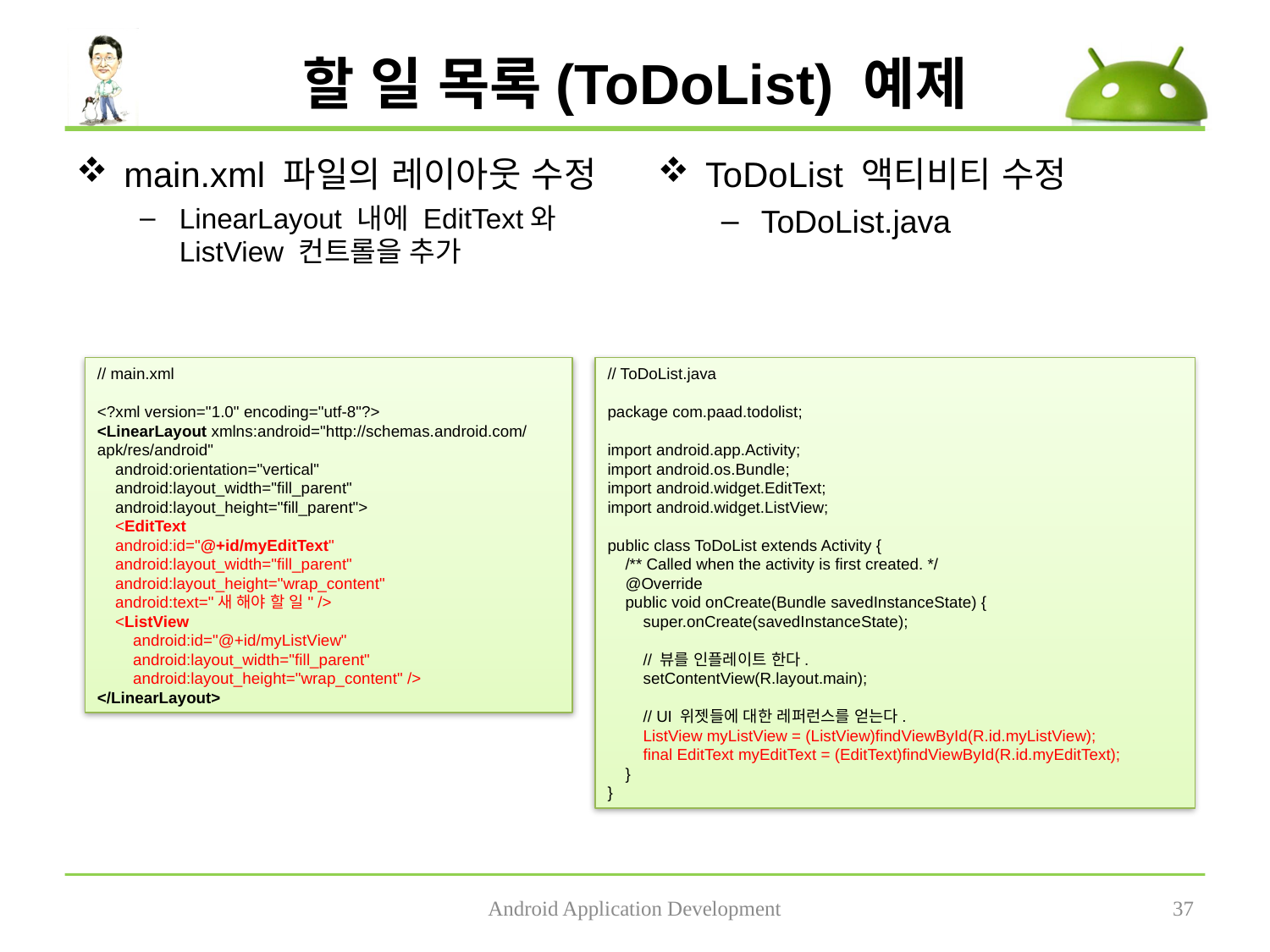

# 할 일 목록(ToDoList) 예제
main.xml 파일의 레이아웃 수정
LinearLayout 내에 EditText와 ListView 컨트롤을 추가
ToDoList 액티비티 수정
ToDoList.java
// main.xml

<?xml version="1.0" encoding="utf-8"?>
<LinearLayout xmlns:android="http://schemas.android.com/apk/res/android"
    android:orientation="vertical"
    android:layout_width="fill_parent"
    android:layout_height="fill_parent">
    <EditText
    android:id="@+id/myEditText"
    android:layout_width="fill_parent"
    android:layout_height="wrap_content"
    android:text="새 해야 할 일" />
    <ListView
        android:id="@+id/myListView"
        android:layout_width="fill_parent"
        android:layout_height="wrap_content" />
</LinearLayout>
// ToDoList.java

package com.paad.todolist;

import android.app.Activity;
import android.os.Bundle;
import android.widget.EditText;
import android.widget.ListView;

public class ToDoList extends Activity {
    /** Called when the activity is first created. */
    @Override
    public void onCreate(Bundle savedInstanceState) {
        super.onCreate(savedInstanceState);

        // 뷰를 인플레이트 한다.
        setContentView(R.layout.main);

        // UI 위젯들에 대한 레퍼런스를 얻는다.
        ListView myListView = (ListView)findViewById(R.id.myListView);
        final EditText myEditText = (EditText)findViewById(R.id.myEditText);
    }
}
Android Application Development
37